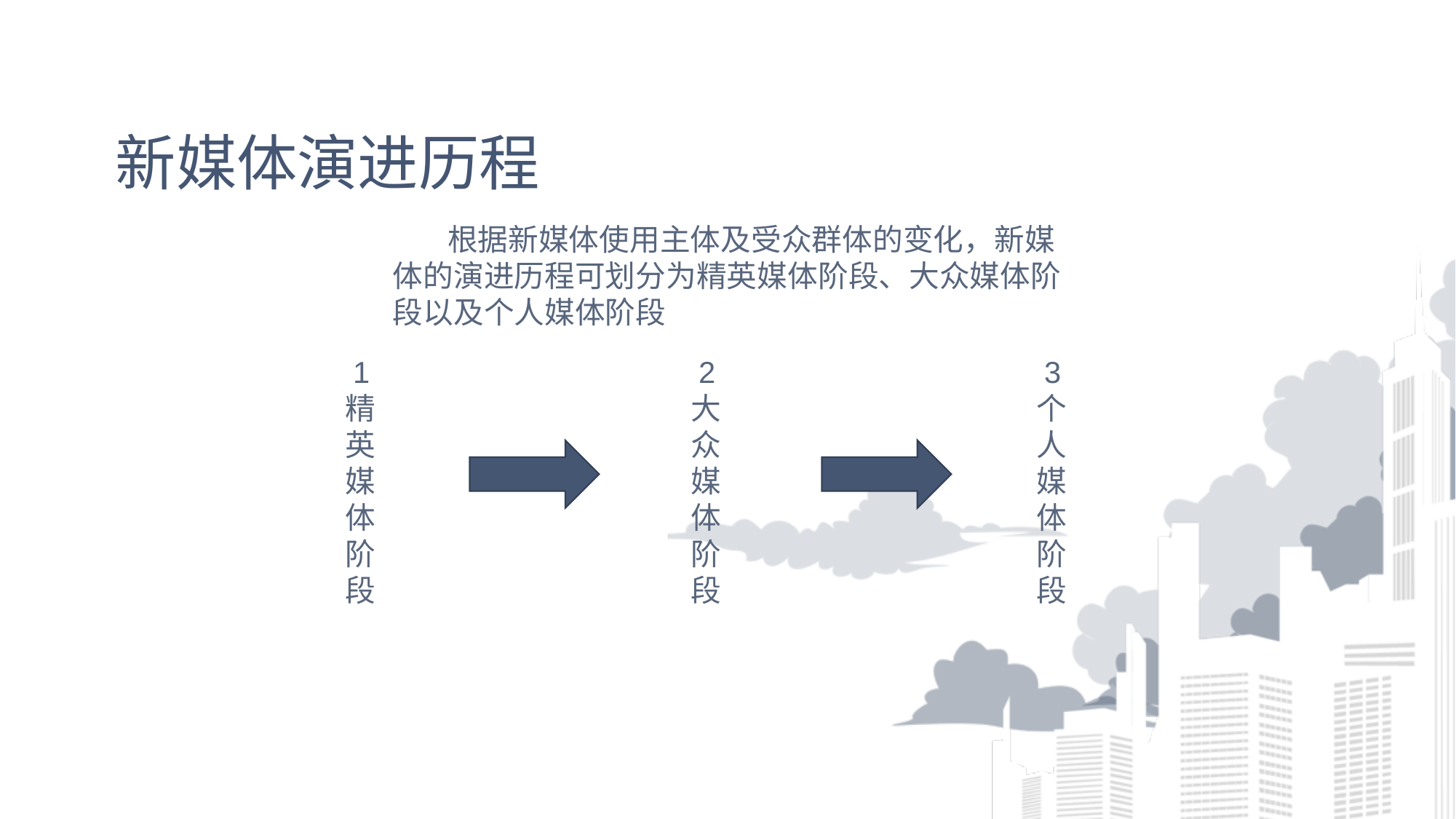

# 新媒体演进历程
根据新媒体使用主体及受众群体的变化，新媒体的演进历程可划分为精英媒体阶段、大众媒体阶段以及个人媒体阶段
 1精英媒体阶段
 2大众媒体阶段
 3个人媒体阶段